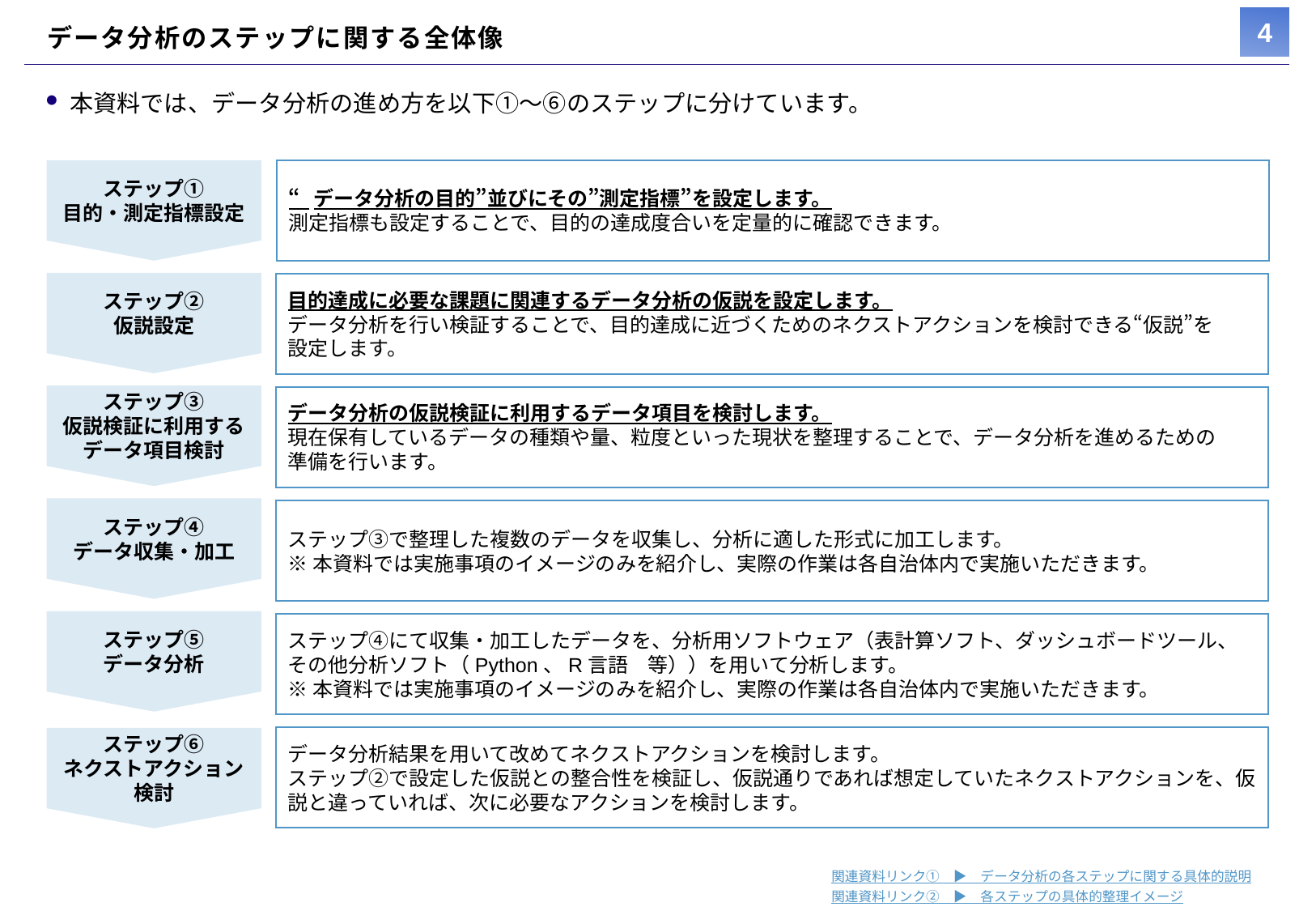

# データ分析のステップに関する全体像
本資料では、データ分析の進め方を以下①～⑥のステップに分けています。
ステップ①
目的・測定指標設定
“データ分析の目的”並びにその”測定指標”を設定します。
測定指標も設定することで、目的の達成度合いを定量的に確認できます。
ステップ②
仮説設定
目的達成に必要な課題に関連するデータ分析の仮説を設定します。
データ分析を行い検証することで、目的達成に近づくためのネクストアクションを検討できる“仮説”を
設定します。
ステップ③
仮説検証に利用する
データ項目検討
データ分析の仮説検証に利用するデータ項目を検討します。
現在保有しているデータの種類や量、粒度といった現状を整理することで、データ分析を進めるための
準備を行います。
ステップ④
データ収集・加工
ステップ③で整理した複数のデータを収集し、分析に適した形式に加工します。
※本資料では実施事項のイメージのみを紹介し、実際の作業は各自治体内で実施いただきます。
ステップ⑤
データ分析
ステップ④にて収集・加工したデータを、分析用ソフトウェア（表計算ソフト、ダッシュボードツール、その他分析ソフト（Python、R言語　等））を用いて分析します。
※本資料では実施事項のイメージのみを紹介し、実際の作業は各自治体内で実施いただきます。
データ分析結果を用いて改めてネクストアクションを検討します。
ステップ②で設定した仮説との整合性を検証し、仮説通りであれば想定していたネクストアクションを、仮説と違っていれば、次に必要なアクションを検討します。
ステップ⑥
ネクストアクション
検討
関連資料リンク①　▶　データ分析の各ステップに関する具体的説明
関連資料リンク②　▶　各ステップの具体的整理イメージ